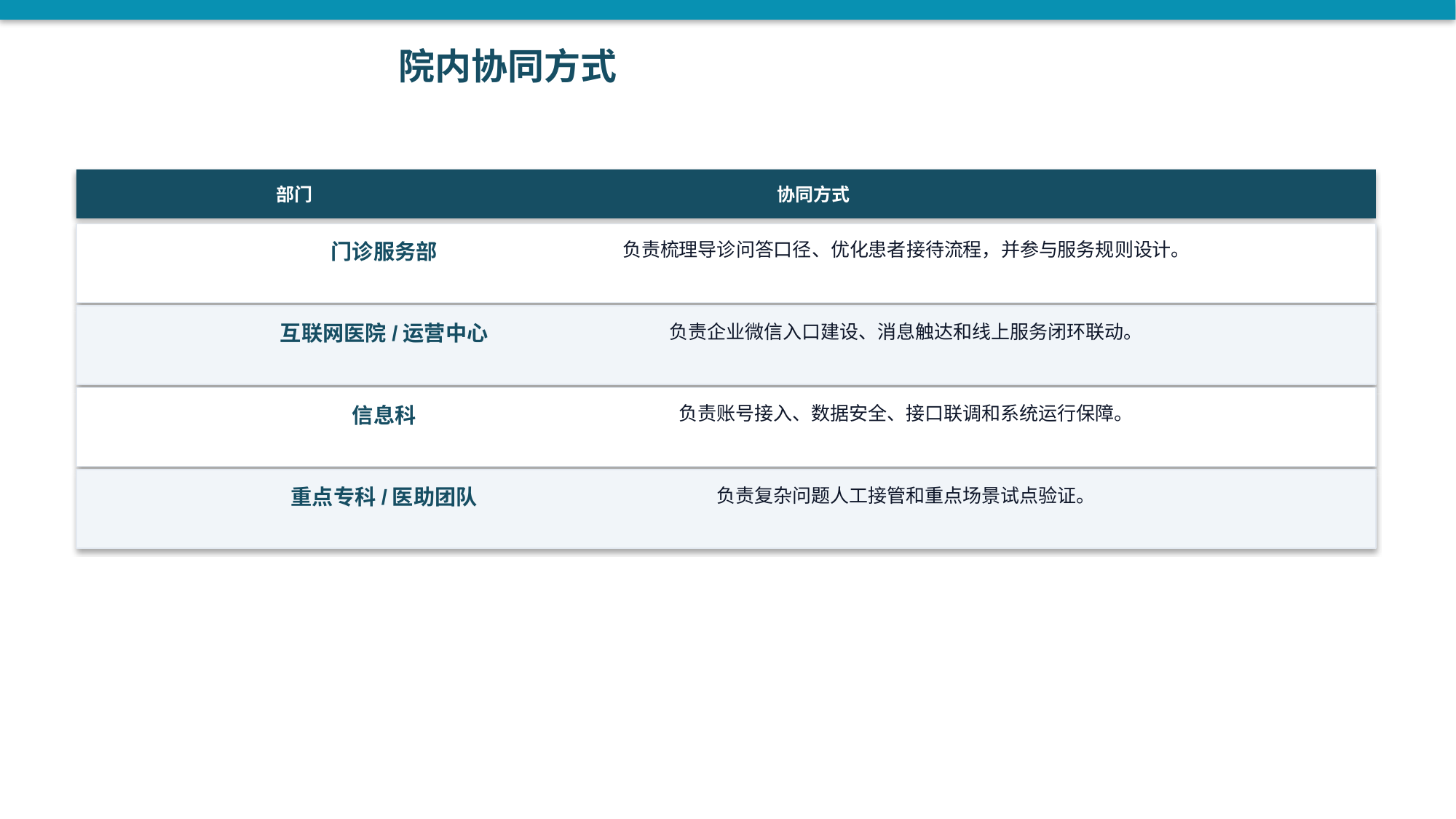

院内协同方式

部门
协同方式

门诊服务部
负责梳理导诊问答口径、优化患者接待流程，并参与服务规则设计。

互联网医院/运营中心
负责企业微信入口建设、消息触达和线上服务闭环联动。

信息科
负责账号接入、数据安全、接口联调和系统运行保障。

重点专科/医助团队
负责复杂问题人工接管和重点场景试点验证。